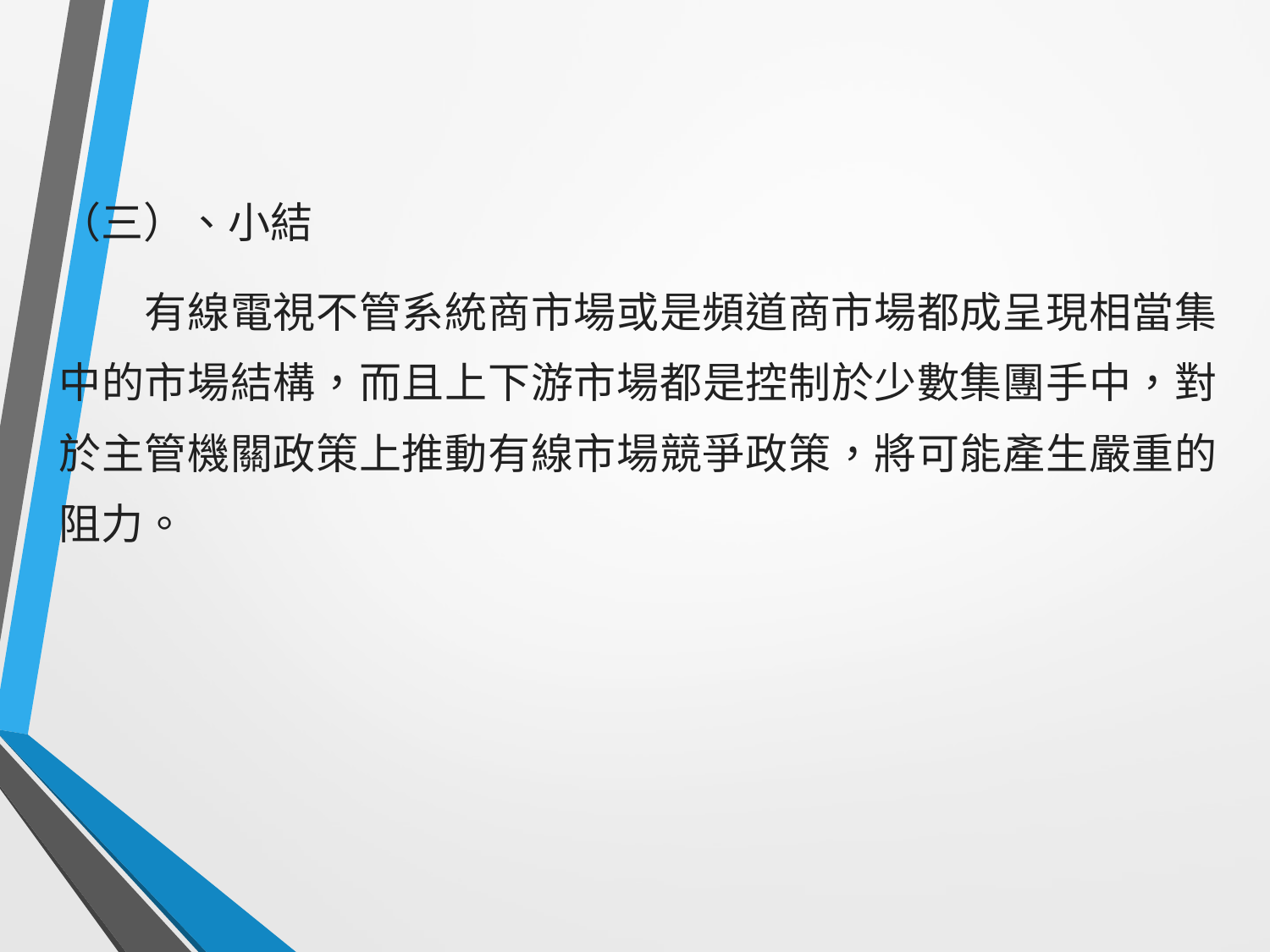

#
（三）、小結
　　有線電視不管系統商市場或是頻道商市場都成呈現相當集中的市場結構，而且上下游市場都是控制於少數集團手中，對於主管機關政策上推動有線市場競爭政策，將可能產生嚴重的阻力。